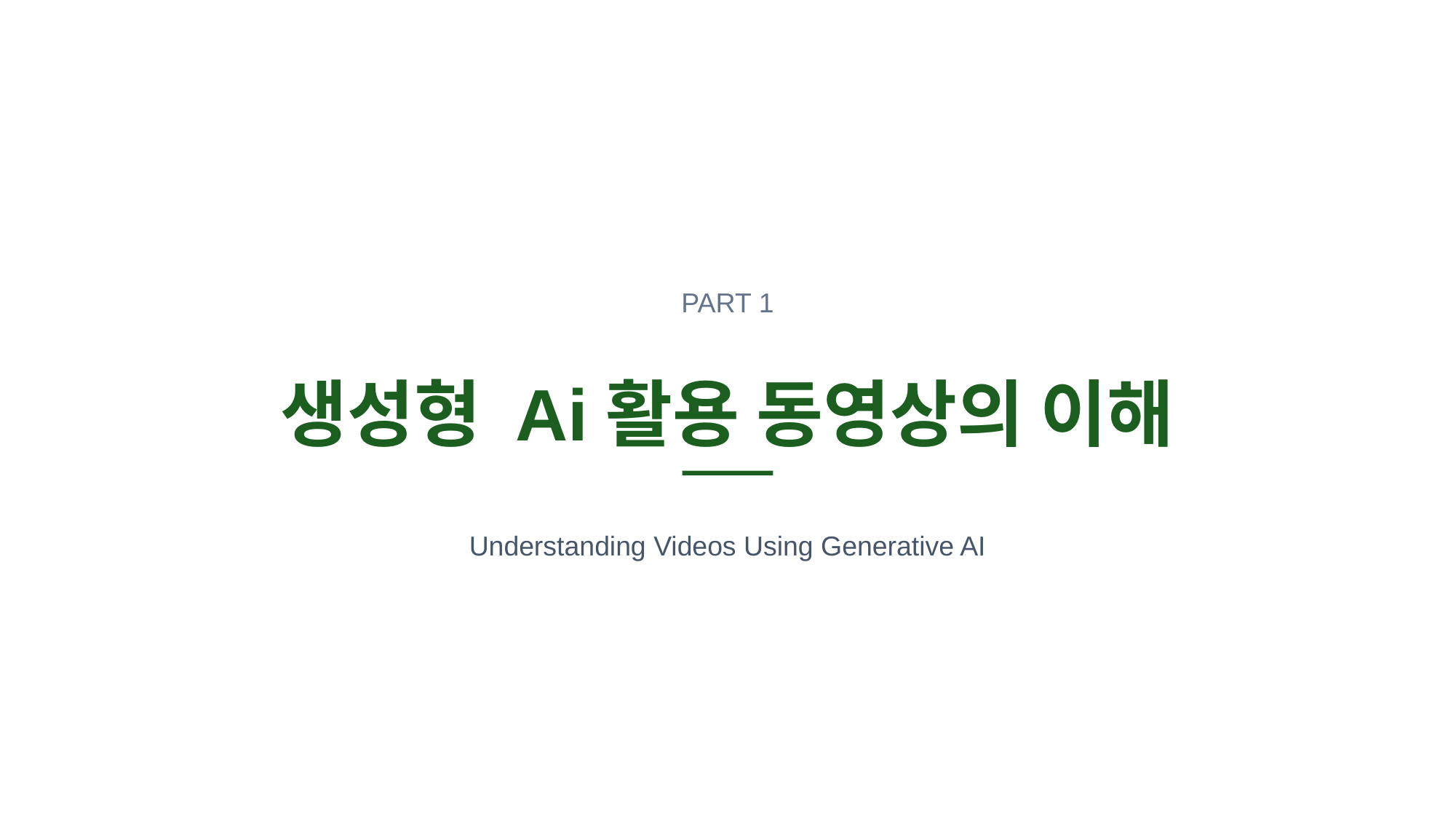

PART 1
생성형 Ai활용 동영상의 이해

Understanding Videos Using Generative AI